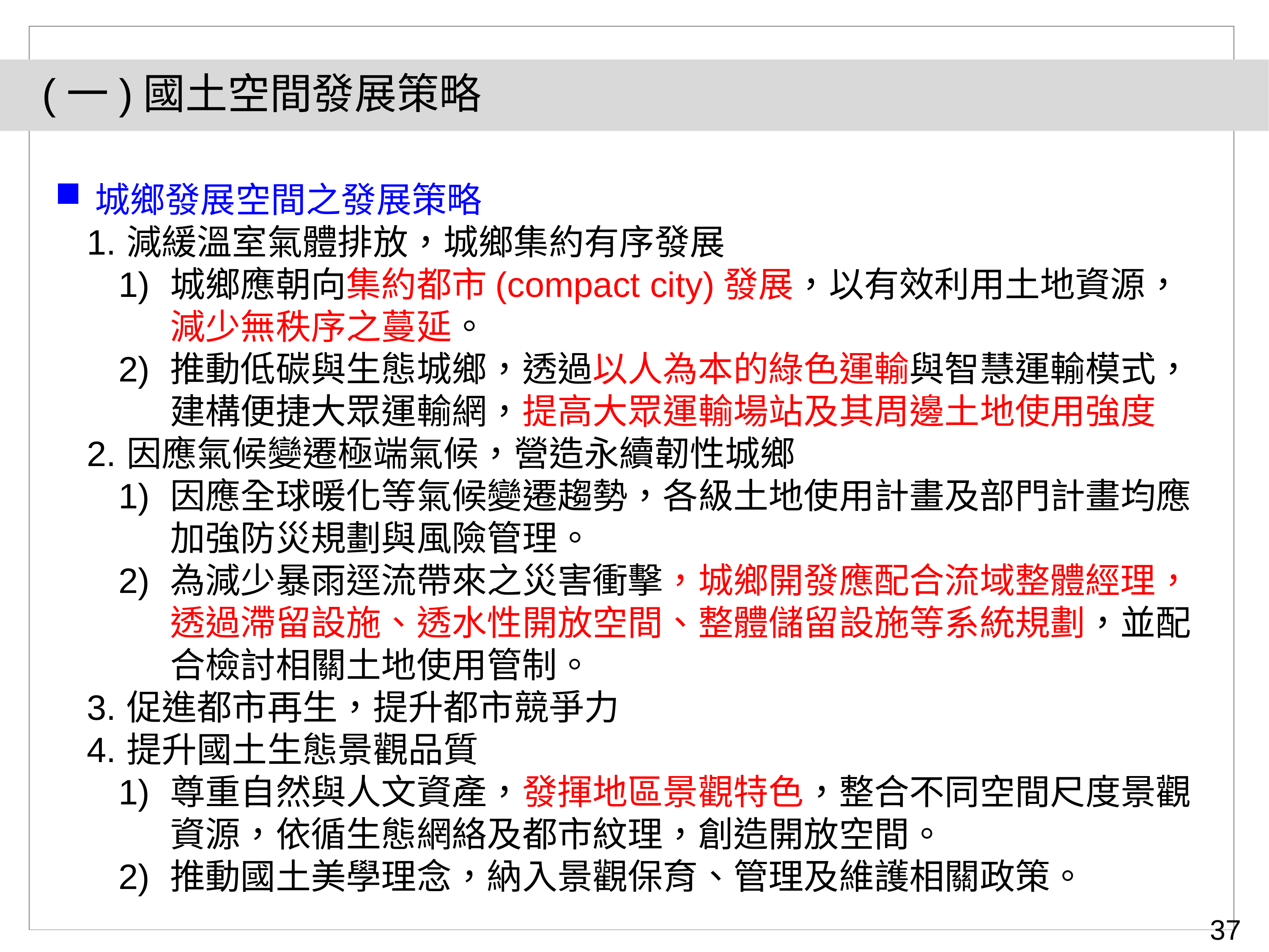

(一)國土空間發展策略
城鄉發展空間之發展策略
減緩溫室氣體排放，城鄉集約有序發展
城鄉應朝向集約都市(compact city)發展，以有效利用土地資源，減少無秩序之蔓延。
推動低碳與生態城鄉，透過以人為本的綠色運輸與智慧運輸模式，建構便捷大眾運輸網，提高大眾運輸場站及其周邊土地使用強度
因應氣候變遷極端氣候，營造永續韌性城鄉
因應全球暖化等氣候變遷趨勢，各級土地使用計畫及部門計畫均應加強防災規劃與風險管理。
為減少暴雨逕流帶來之災害衝擊，城鄉開發應配合流域整體經理，透過滯留設施、透水性開放空間、整體儲留設施等系統規劃，並配合檢討相關土地使用管制。
促進都市再生，提升都市競爭力
提升國土生態景觀品質
尊重自然與人文資產，發揮地區景觀特色，整合不同空間尺度景觀資源，依循生態網絡及都市紋理，創造開放空間。
推動國土美學理念，納入景觀保育、管理及維護相關政策。
37